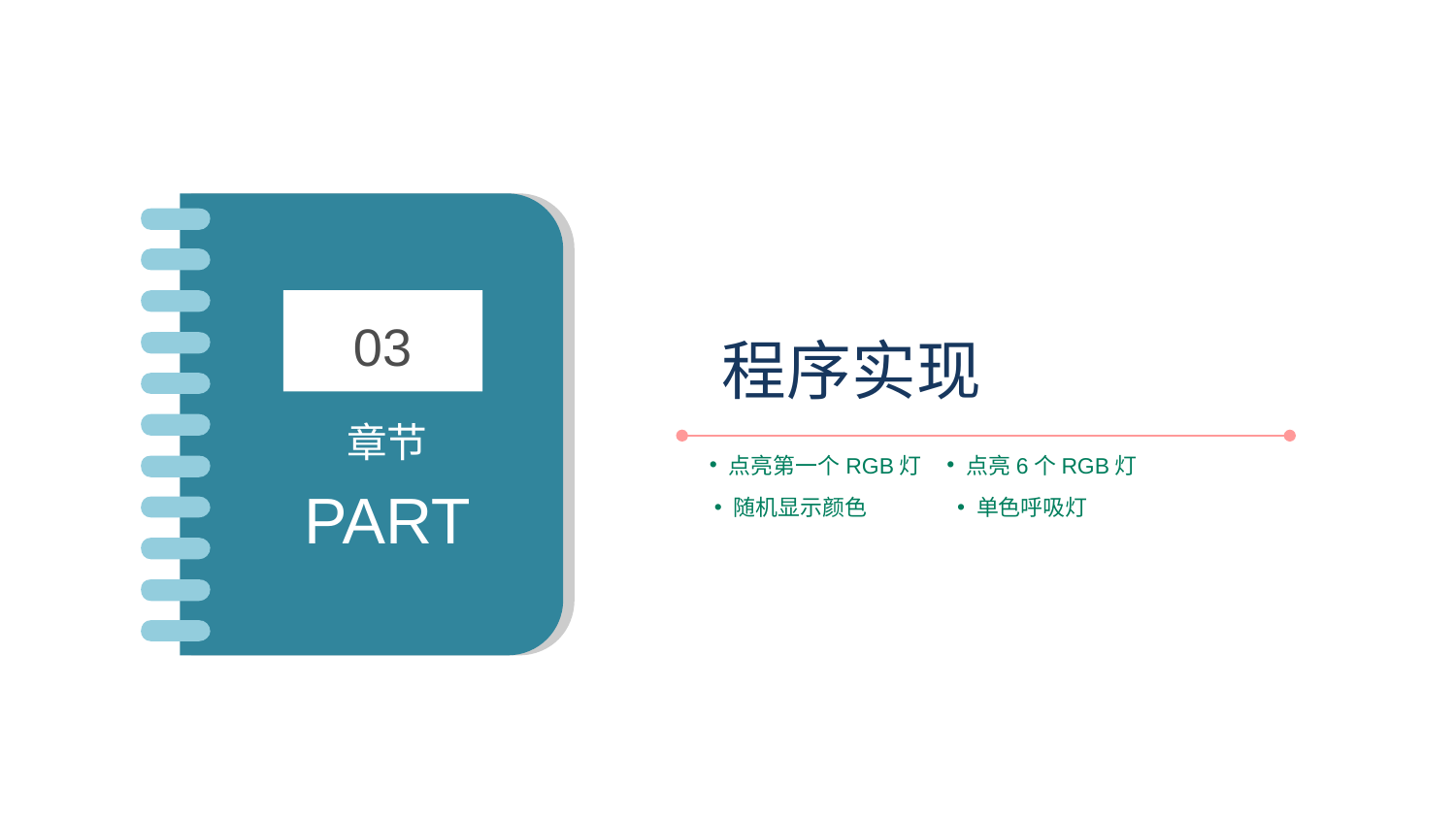

03
章节
PART
程序实现
点亮第一个RGB灯
点亮6个RGB灯
随机显示颜色
单色呼吸灯